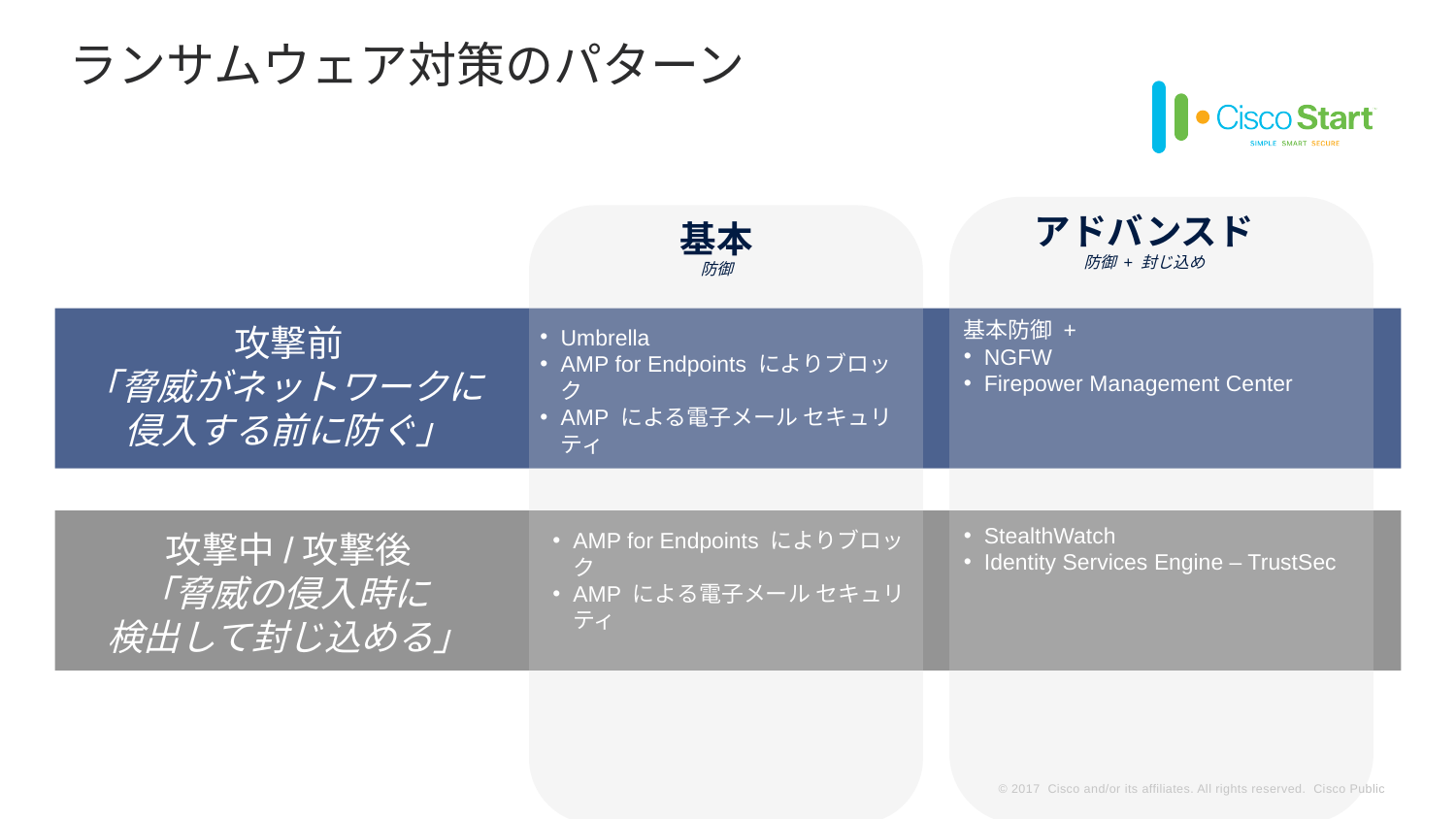

ランサムウェア対策のパターン

アドバンスド
防御 + 封じ込め
基本防御 +
NGFW
Firepower Management Center
StealthWatch
Identity Services Engine – TrustSec

基本
防御
Umbrella
AMP for Endpoints によりブロック
AMP による電子メール セキュリティ

攻撃前
「脅威がネットワークに
侵入する前に防ぐ」

AMP for Endpoints によりブロック
AMP による電子メール セキュリティ
攻撃中/攻撃後
「脅威の侵入時に
検出して封じ込める」